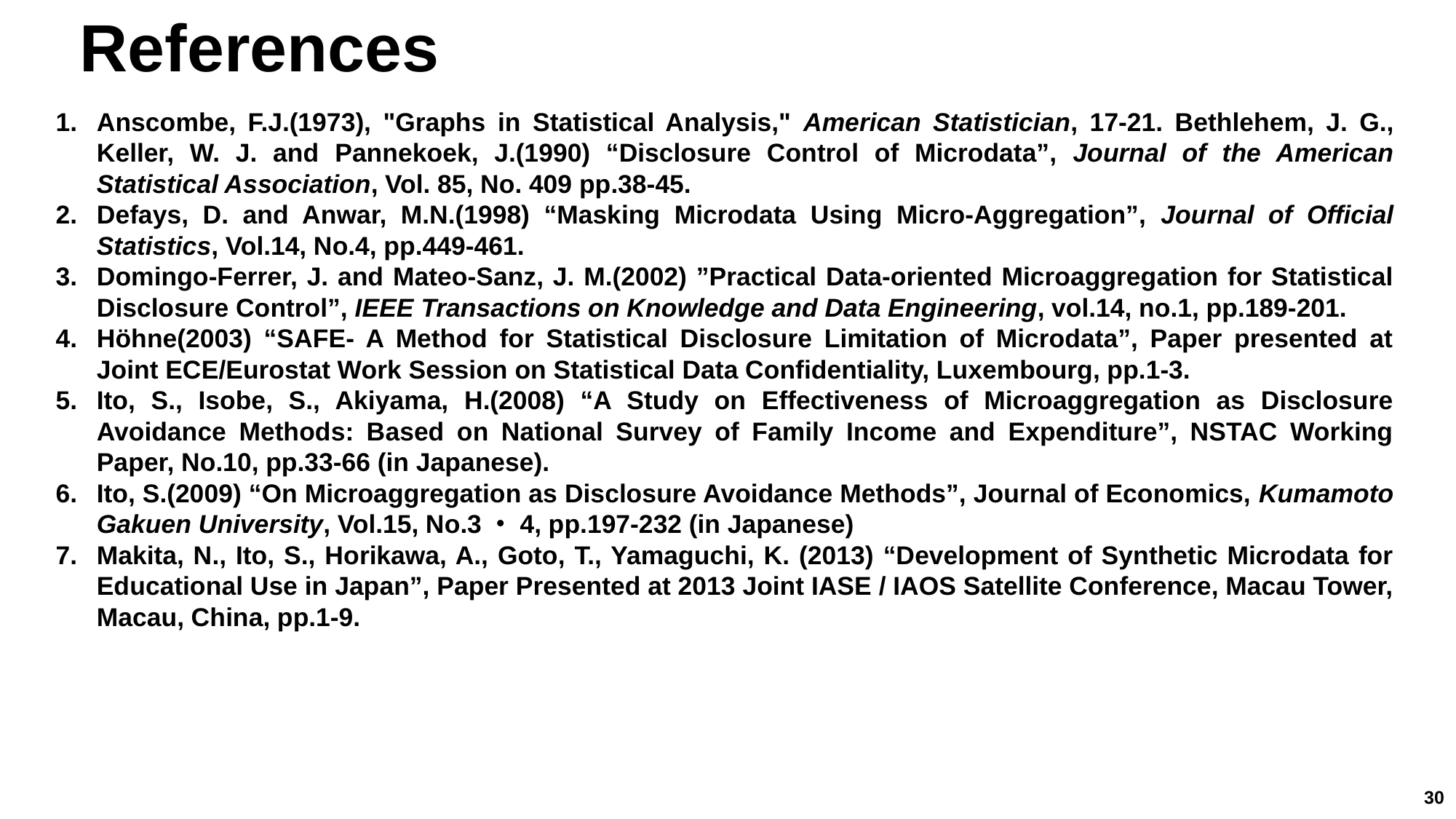

# References
Anscombe, F.J.(1973), "Graphs in Statistical Analysis," American Statistician, 17-21. Bethlehem, J. G., Keller, W. J. and Pannekoek, J.(1990) “Disclosure Control of Microdata”, Journal of the American Statistical Association, Vol. 85, No. 409 pp.38-45.
Defays, D. and Anwar, M.N.(1998) “Masking Microdata Using Micro-Aggregation”, Journal of Official Statistics, Vol.14, No.4, pp.449-461.
Domingo-Ferrer, J. and Mateo-Sanz, J. M.(2002) ”Practical Data-oriented Microaggregation for Statistical Disclosure Control”, IEEE Transactions on Knowledge and Data Engineering, vol.14, no.1, pp.189-201.
Höhne(2003) “SAFE- A Method for Statistical Disclosure Limitation of Microdata”, Paper presented at Joint ECE/Eurostat Work Session on Statistical Data Confidentiality, Luxembourg, pp.1-3.
Ito, S., Isobe, S., Akiyama, H.(2008) “A Study on Effectiveness of Microaggregation as Disclosure Avoidance Methods: Based on National Survey of Family Income and Expenditure”, NSTAC Working Paper, No.10, pp.33-66 (in Japanese).
Ito, S.(2009) “On Microaggregation as Disclosure Avoidance Methods”, Journal of Economics, Kumamoto Gakuen University, Vol.15, No.3・4, pp.197-232 (in Japanese)
Makita, N., Ito, S., Horikawa, A., Goto, T., Yamaguchi, K. (2013) “Development of Synthetic Microdata for Educational Use in Japan”, Paper Presented at 2013 Joint IASE / IAOS Satellite Conference, Macau Tower, Macau, China, pp.1-9.

30